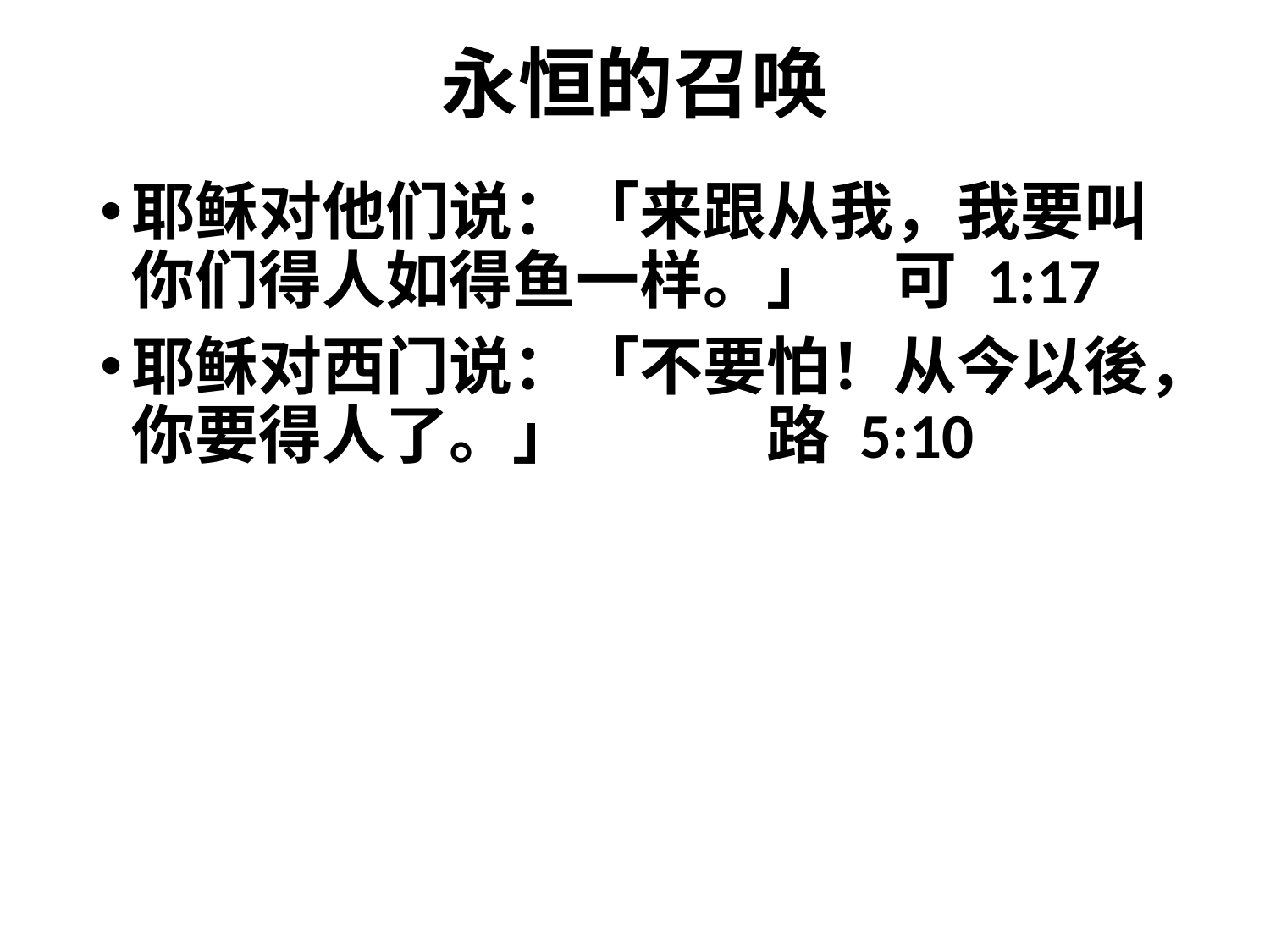

# 永恒的召唤
耶稣对他们说：「来跟从我，我要叫你们得人如得鱼一样。」	可 1:17
耶稣对西门说：「不要怕！从今以後，你要得人了。」		路 5:10